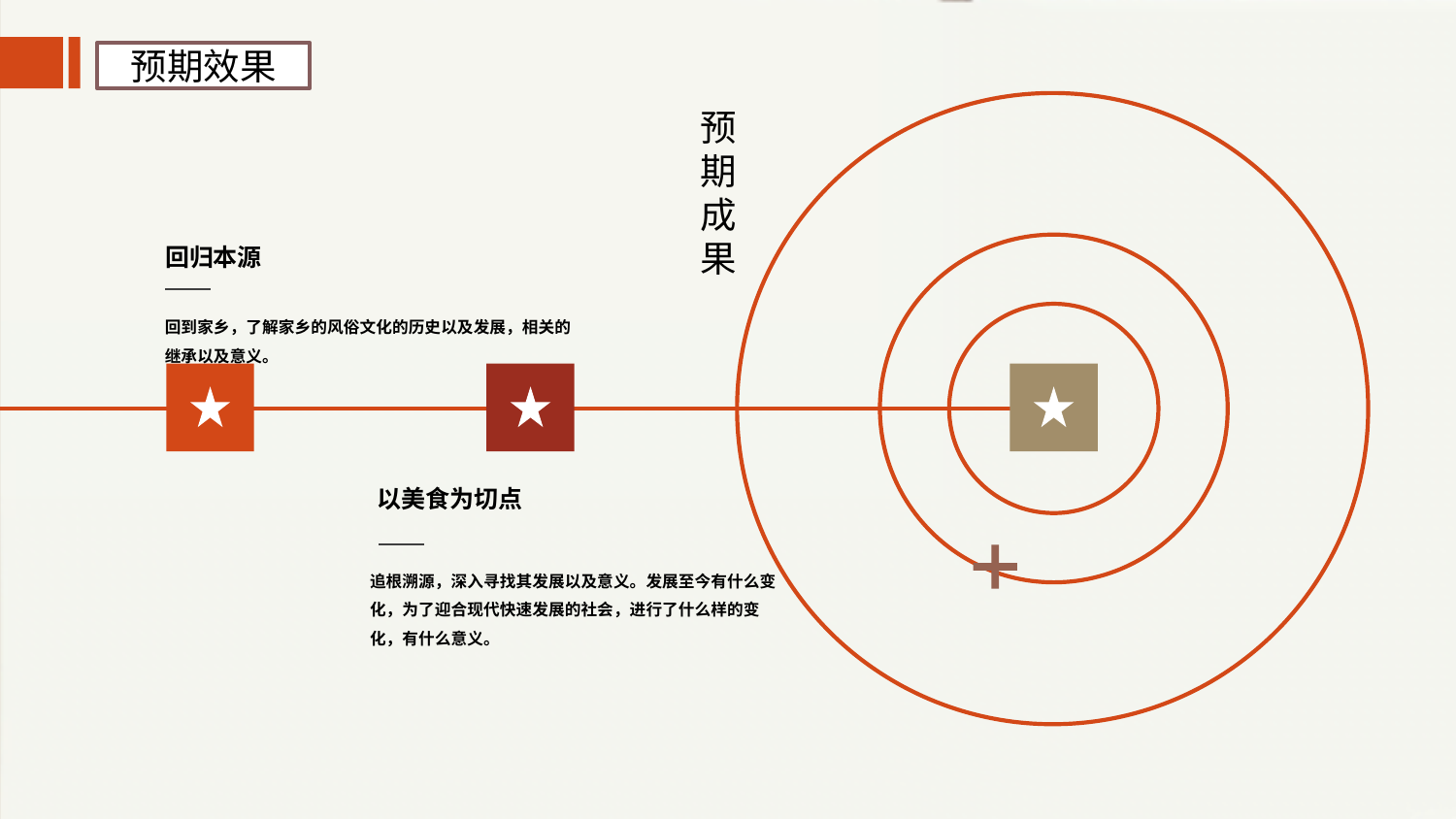

预期效果

预期成果

回归本源

回到家乡，了解家乡的风俗文化的历史以及发展，相关的继承以及意义。

以美食为切点

追根溯源，深入寻找其发展以及意义。发展至今有什么变化，为了迎合现代快速发展的社会，进行了什么样的变化，有什么意义。